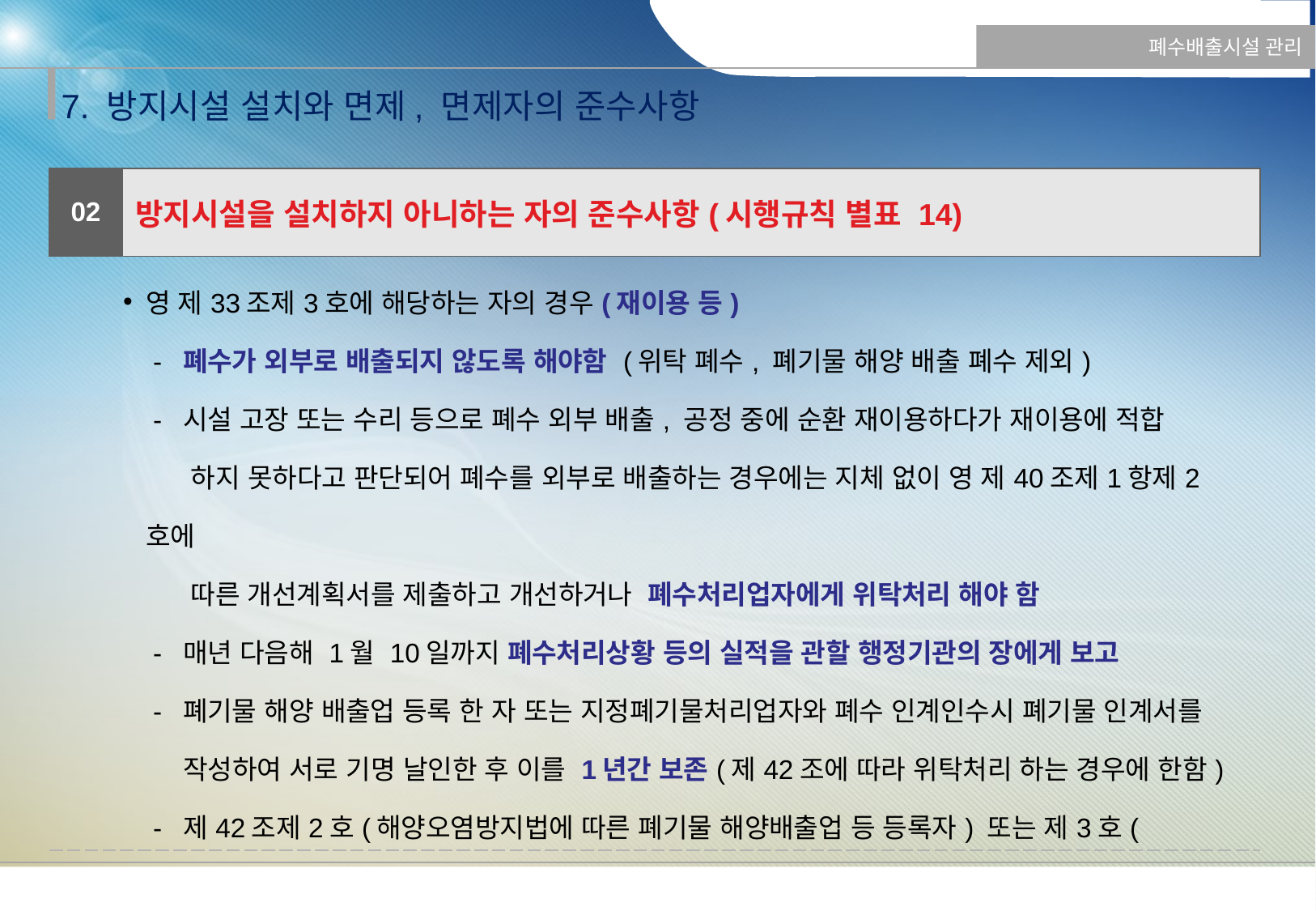

폐수배출시설 관리
7. 방지시설 설치와 면제, 면제자의 준수사항
| 02 | 방지시설을 설치하지 아니하는 자의 준수사항(시행규칙 별표 14) |
| --- | --- |
| 영 제33조제3호에 해당하는 자의 경우(재이용 등) - 폐수가 외부로 배출되지 않도록 해야함 (위탁 폐수, 폐기물 해양 배출 폐수 제외) - 시설 고장 또는 수리 등으로 폐수 외부 배출, 공정 중에 순환 재이용하다가 재이용에 적합 하지 못하다고 판단되어 폐수를 외부로 배출하는 경우에는 지체 없이 영 제40조제1항제2호에 따른 개선계획서를 제출하고 개선하거나 폐수처리업자에게 위탁처리 해야 함 - 매년 다음해 1월 10일까지 폐수처리상황 등의 실적을 관할 행정기관의 장에게 보고 - 폐기물 해양 배출업 등록 한 자 또는 지정폐기물처리업자와 폐수 인계인수시 폐기물 인계서를 작성하여 서로 기명 날인한 후 이를 1년간 보존(제42조에 따라 위탁처리 하는 경우에 한함) - 제42조제2호(해양오염방지법에 따른 폐기물 해양배출업 등 등록자) 또는 제3호(폐기물관리법 에 따른 지정 폐기물처리시설 설치·운영자)에 따라 위탁처리시 폐수수탁처리계약서 비치 |  |